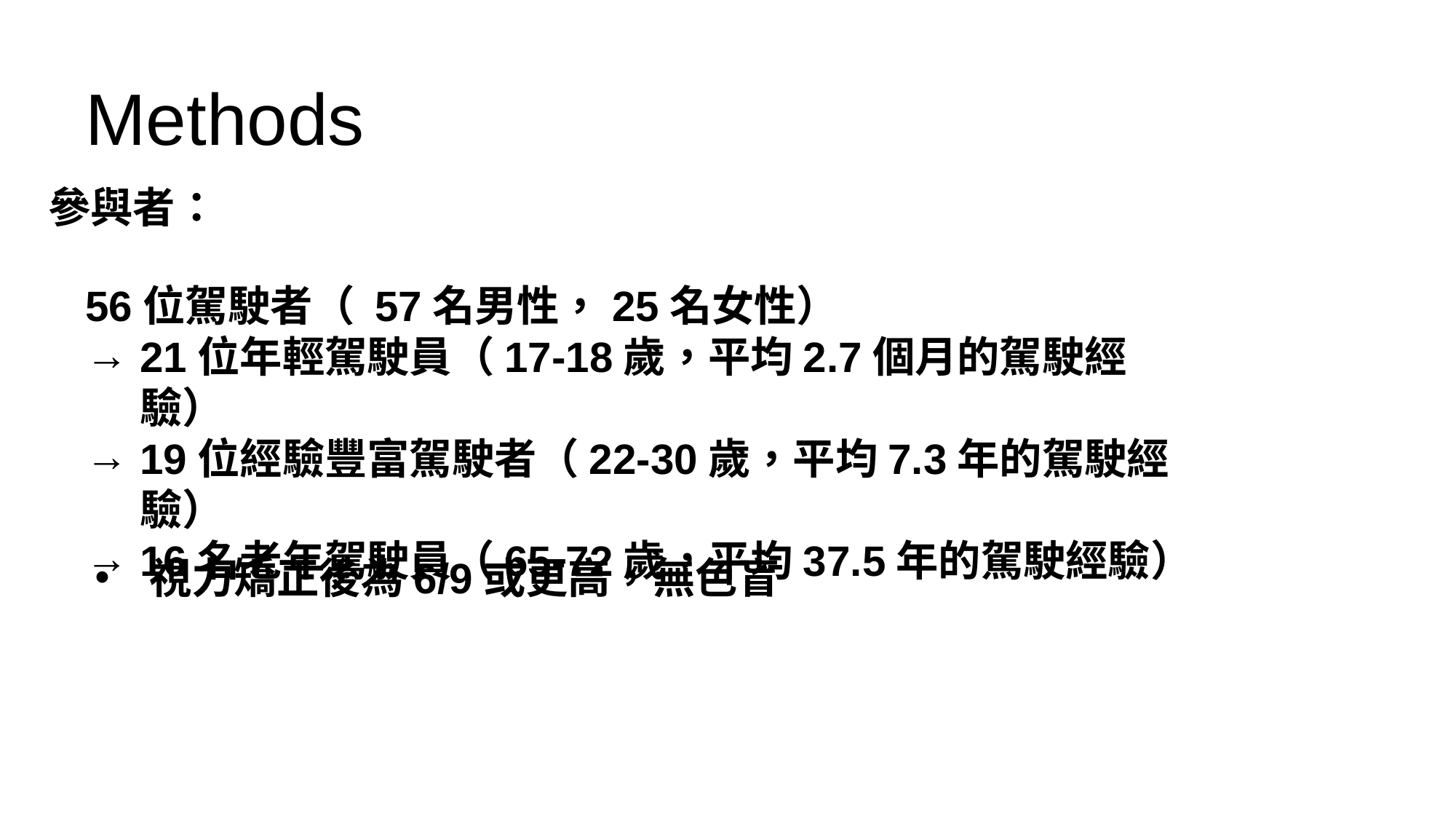

Methods
參與者：
56位駕駛者（ 57名男性，25名女性）
21位年輕駕駛員（17-18歲，平均2.7個月的駕駛經驗）
19位經驗豐富駕駛者（22-30歲，平均7.3年的駕駛經驗）
16名老年駕駛員（65-72歲，平均37.5年的駕駛經驗）

視力矯正後為6/9或更高，無色盲